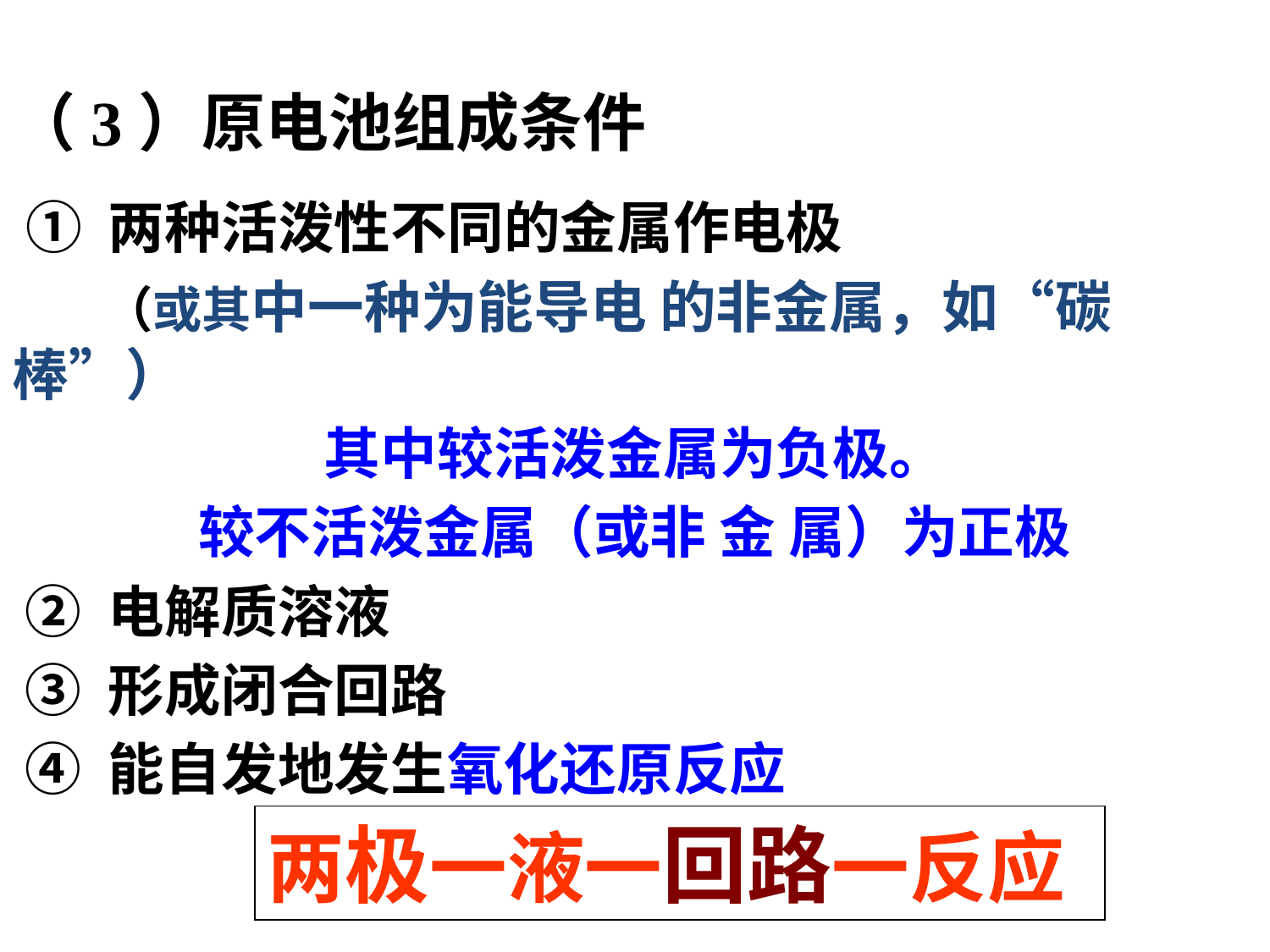

（3）原电池组成条件
 ① 两种活泼性不同的金属作电极
      （或其中一种为能导电 的非金属，如“碳棒”）
其中较活泼金属为负极。
较不活泼金属（或非 金 属）为正极
 ② 电解质溶液
 ③ 形成闭合回路
 ④ 能自发地发生氧化还原反应
两极一液一回路一反应